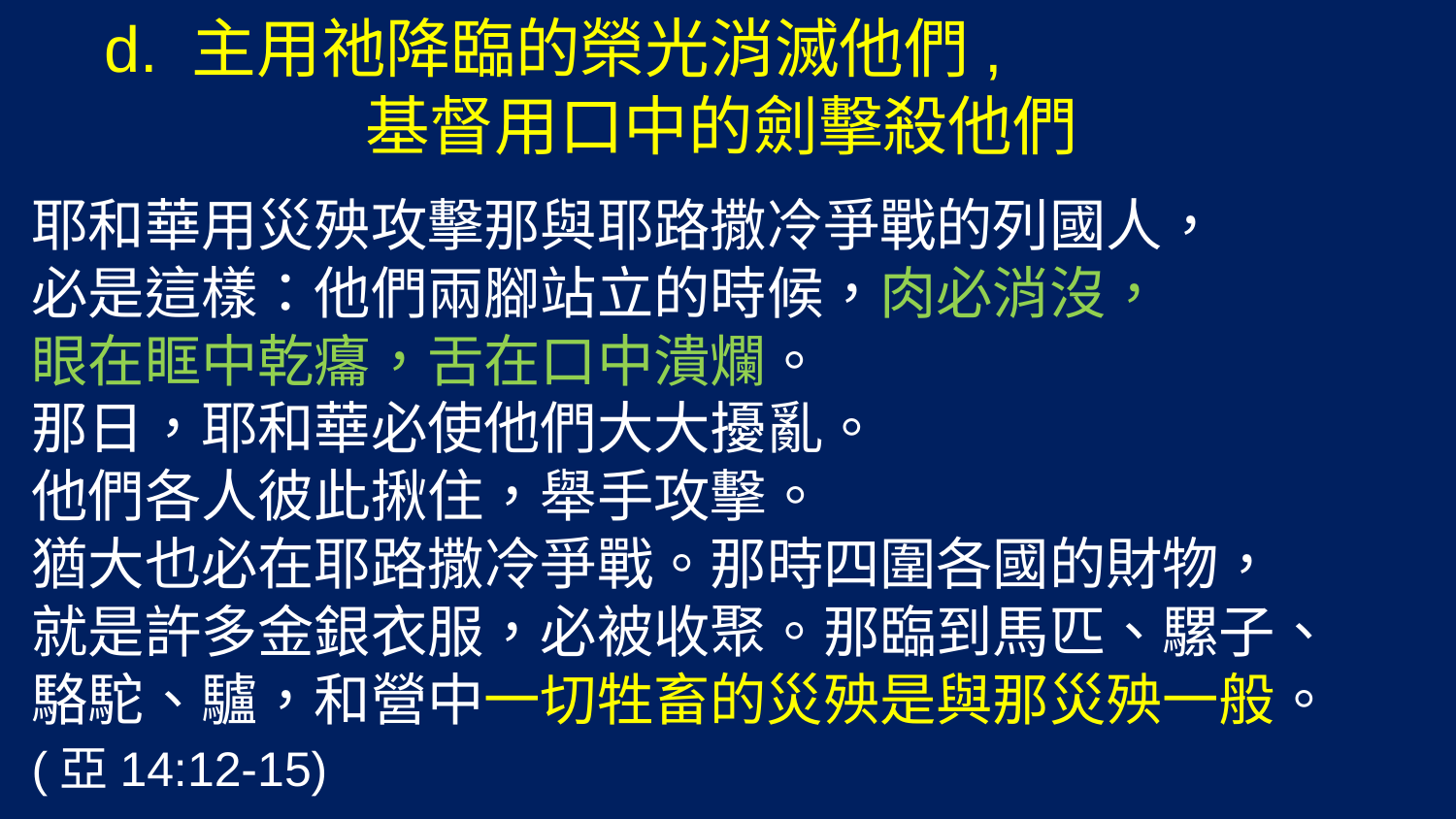

d. 主用祂降臨的榮光消滅他們,
                       基督用口中的劍擊殺他們

耶和華用災殃攻擊那與耶路撒冷爭戰的列國人，
必是這樣：他們兩腳站立的時候，肉必消沒，
眼在眶中乾癟，舌在口中潰爛。
那日，耶和華必使他們大大擾亂。
他們各人彼此揪住，舉手攻擊。
猶大也必在耶路撒冷爭戰。那時四圍各國的財物，
就是許多金銀衣服，必被收聚。那臨到馬匹、騾子、
駱駝、驢，和營中一切牲畜的災殃是與那災殃一般。
(亞14:12-15)